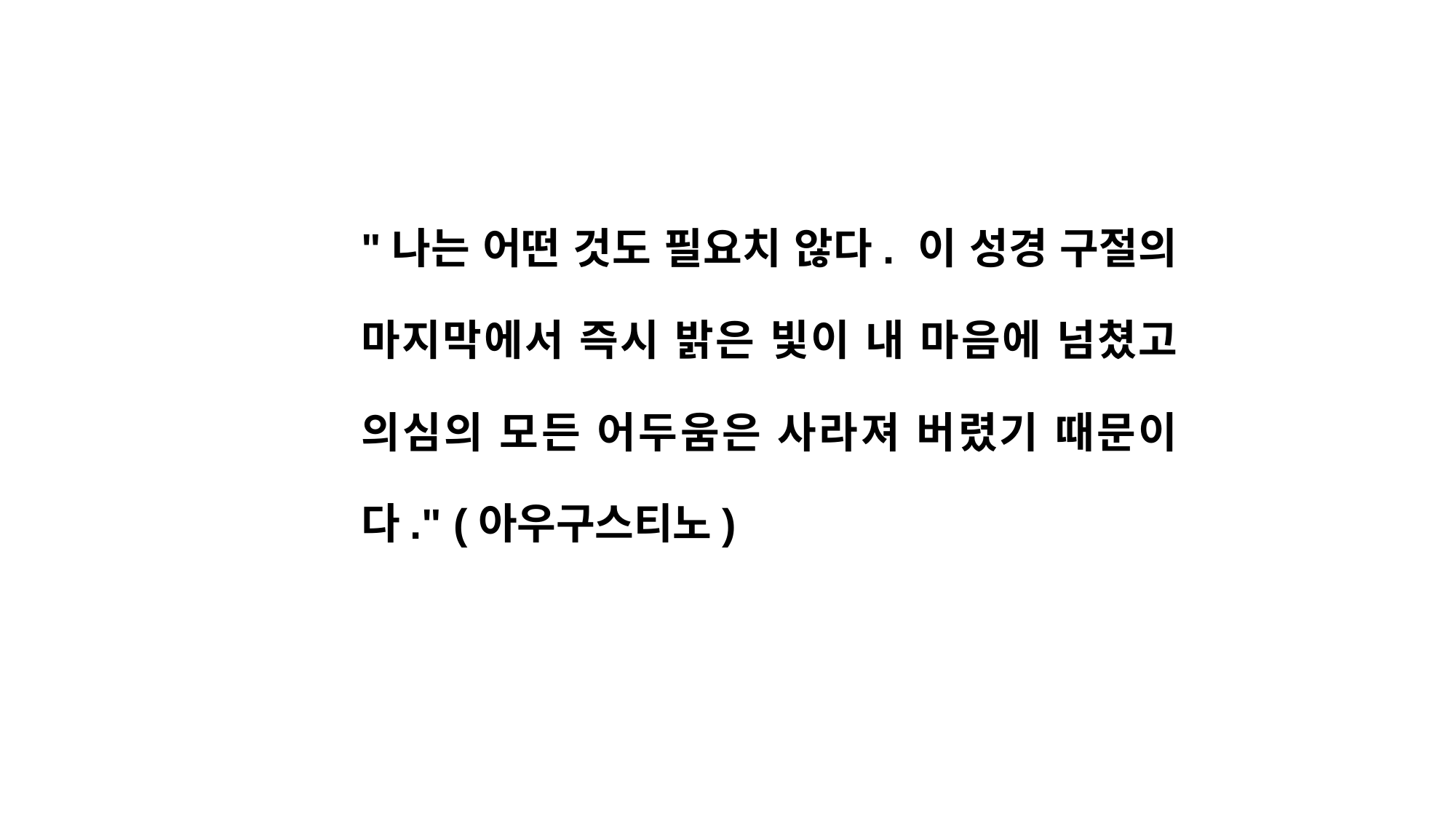

"나는 어떤 것도 필요치 않다. 이 성경 구절의 마지막에서 즉시 밝은 빛이 내 마음에 넘쳤고 의심의 모든 어두움은 사라져 버렸기 때문이다." (아우구스티노)